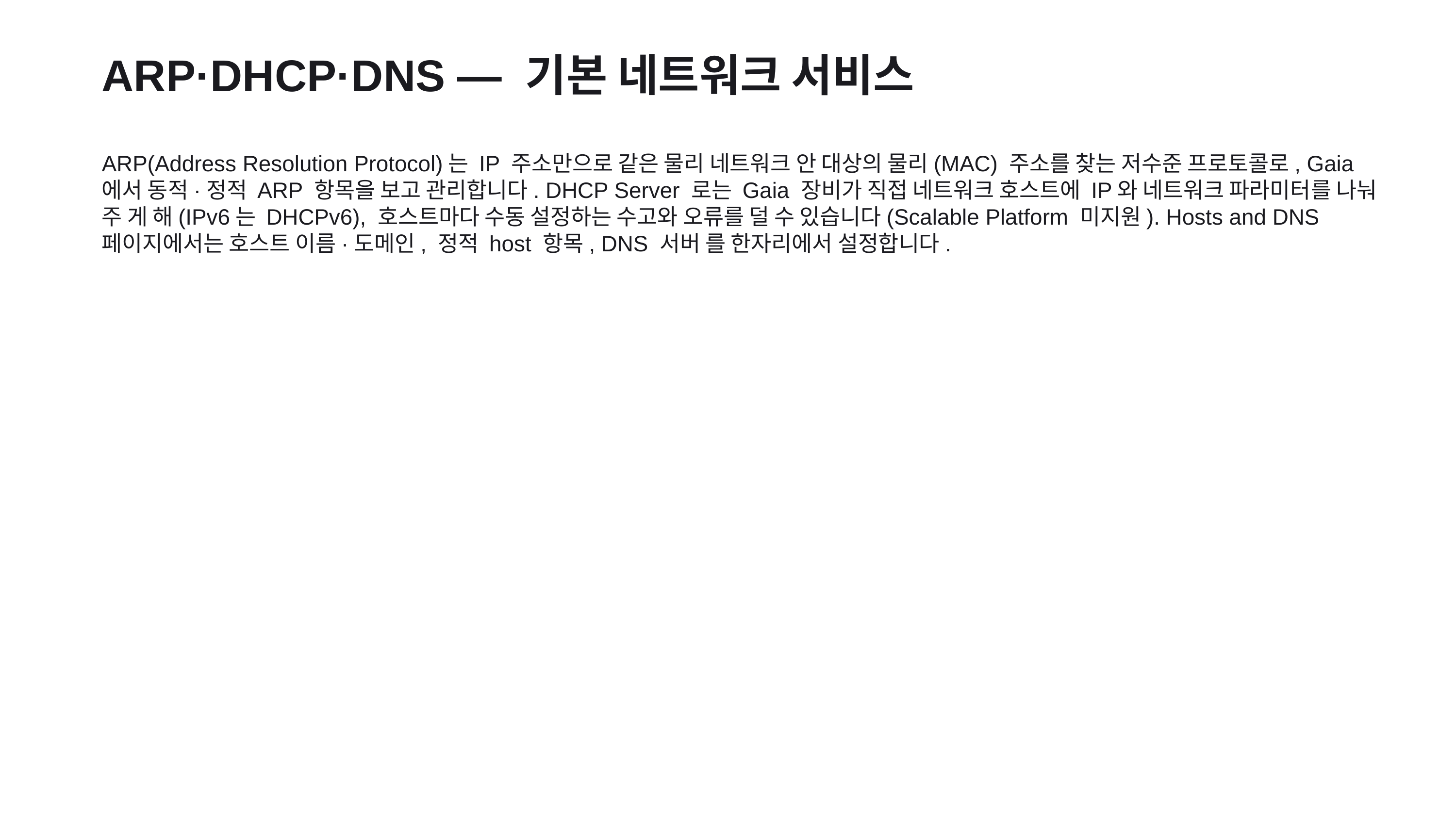

ARP·DHCP·DNS — 기본 네트워크 서비스
ARP(Address Resolution Protocol)는 IP 주소만으로 같은 물리 네트워크 안 대상의 물리(MAC) 주소를 찾는 저수준 프로토콜로, Gaia에서 동적·정적 ARP 항목을 보고 관리합니다. DHCP Server 로는 Gaia 장비가 직접 네트워크 호스트에 IP와 네트워크 파라미터를 나눠 주 게 해(IPv6는 DHCPv6), 호스트마다 수동 설정하는 수고와 오류를 덜 수 있습니다(Scalable Platform 미지원). Hosts and DNS 페이지에서는 호스트 이름·도메인, 정적 host 항목, DNS 서버 를 한자리에서 설정합니다.